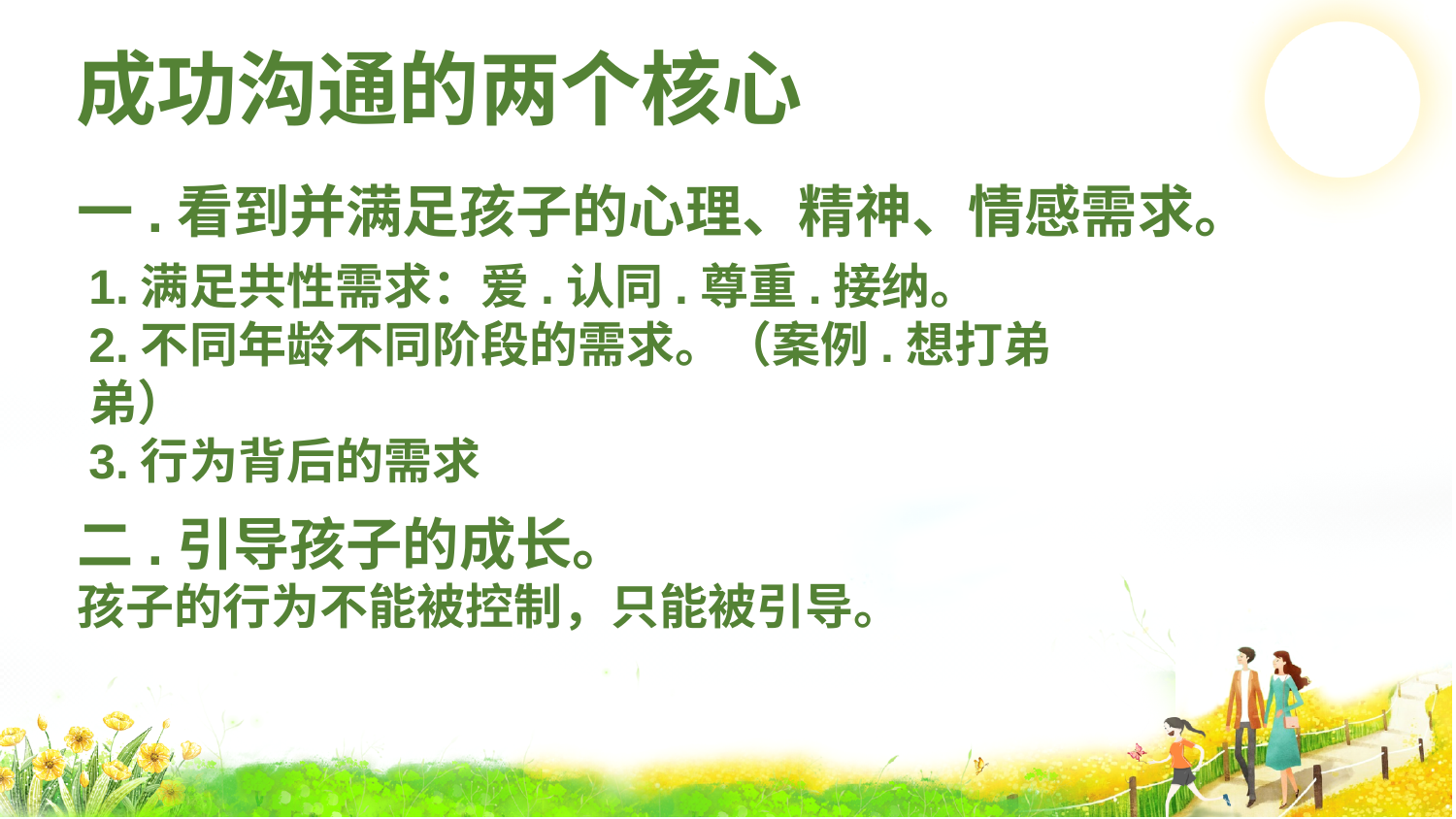

成功沟通的两个核心

一.看到并满足孩子的心理、精神、情感需求。
1.满足共性需求：爱.认同.尊重.接纳。
2.不同年龄不同阶段的需求。（案例.想打弟弟）
3.行为背后的需求

二.引导孩子的成长。
孩子的行为不能被控制，只能被引导。